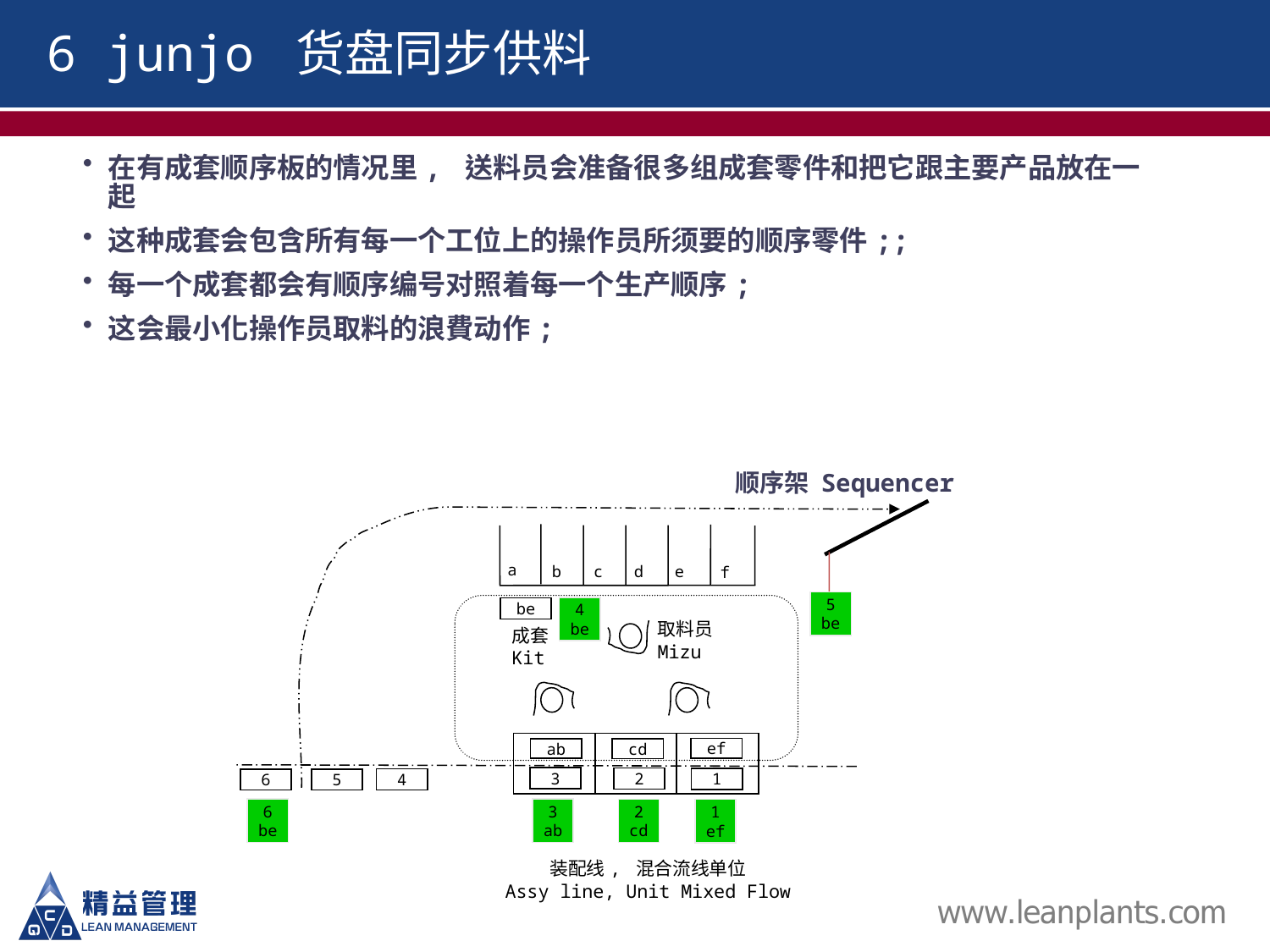

6 junjo 货盘同步供料
在有成套顺序板的情况里, 送料员会准备很多组成套零件和把它跟主要产品放在一起
这种成套会包含所有每一个工位上的操作员所须要的顺序零件;;
每一个成套都会有顺序编号对照着每一个生产顺序;
这会最小化操作员取料的浪費动作;
顺序架 Sequencer

a
b
c
d
e
f
5
be

4
be
be

ef
ab
cd

3
2
1
4
6
5
6
be
3
ab
2
cd
1
ef
装配线, 混合流线单位
Assy line, Unit Mixed Flow
取料员
Mizu
成套
Kit